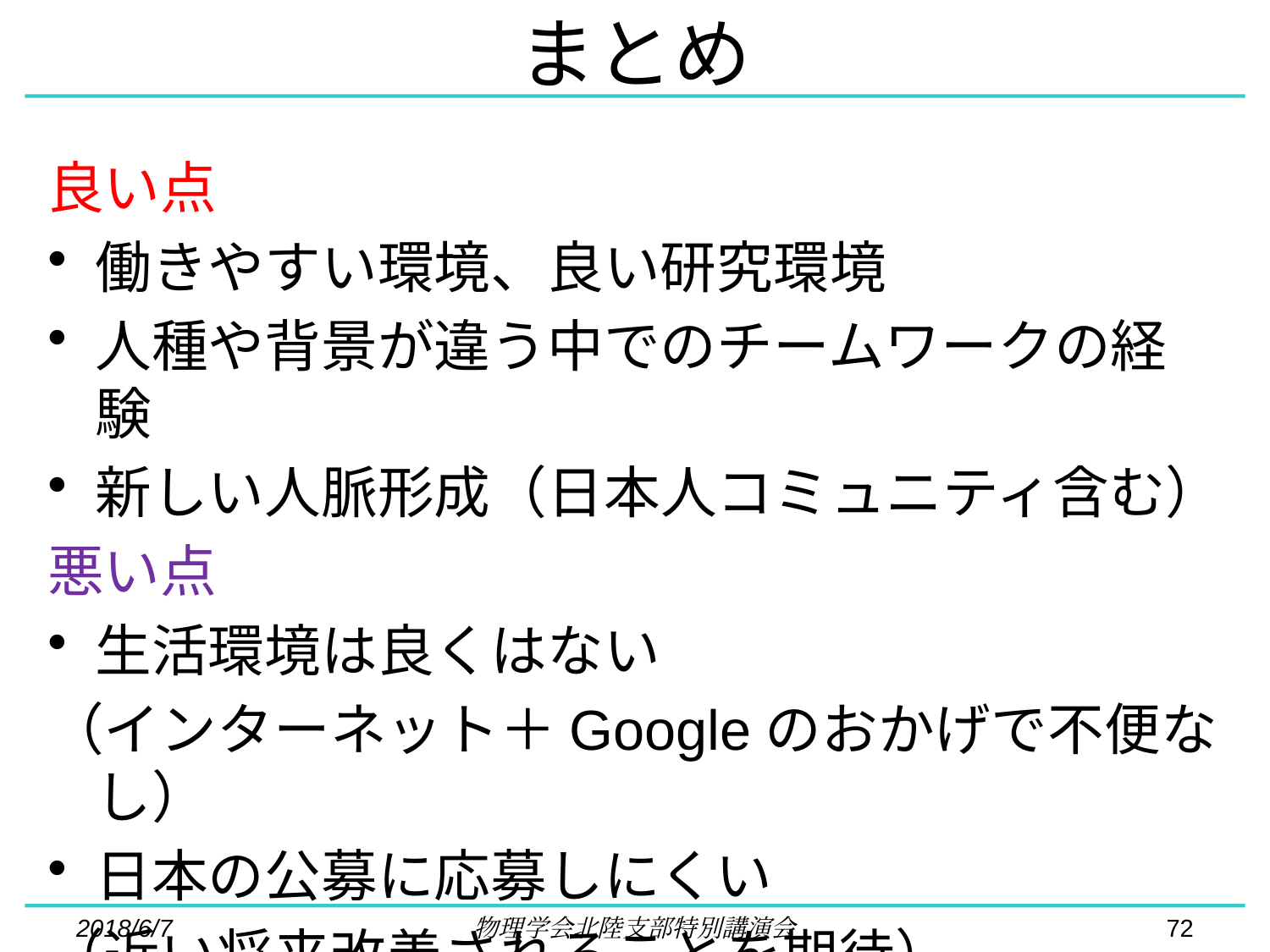

# まとめ
良い点
働きやすい環境、良い研究環境
人種や背景が違う中でのチームワークの経験
新しい人脈形成（日本人コミュニティ含む）
悪い点
生活環境は良くはない
（インターネット＋Googleのおかげで不便なし）
日本の公募に応募しにくい
（近い将来改善されることを期待）
2018/6/7
物理学会北陸支部特別講演会
72